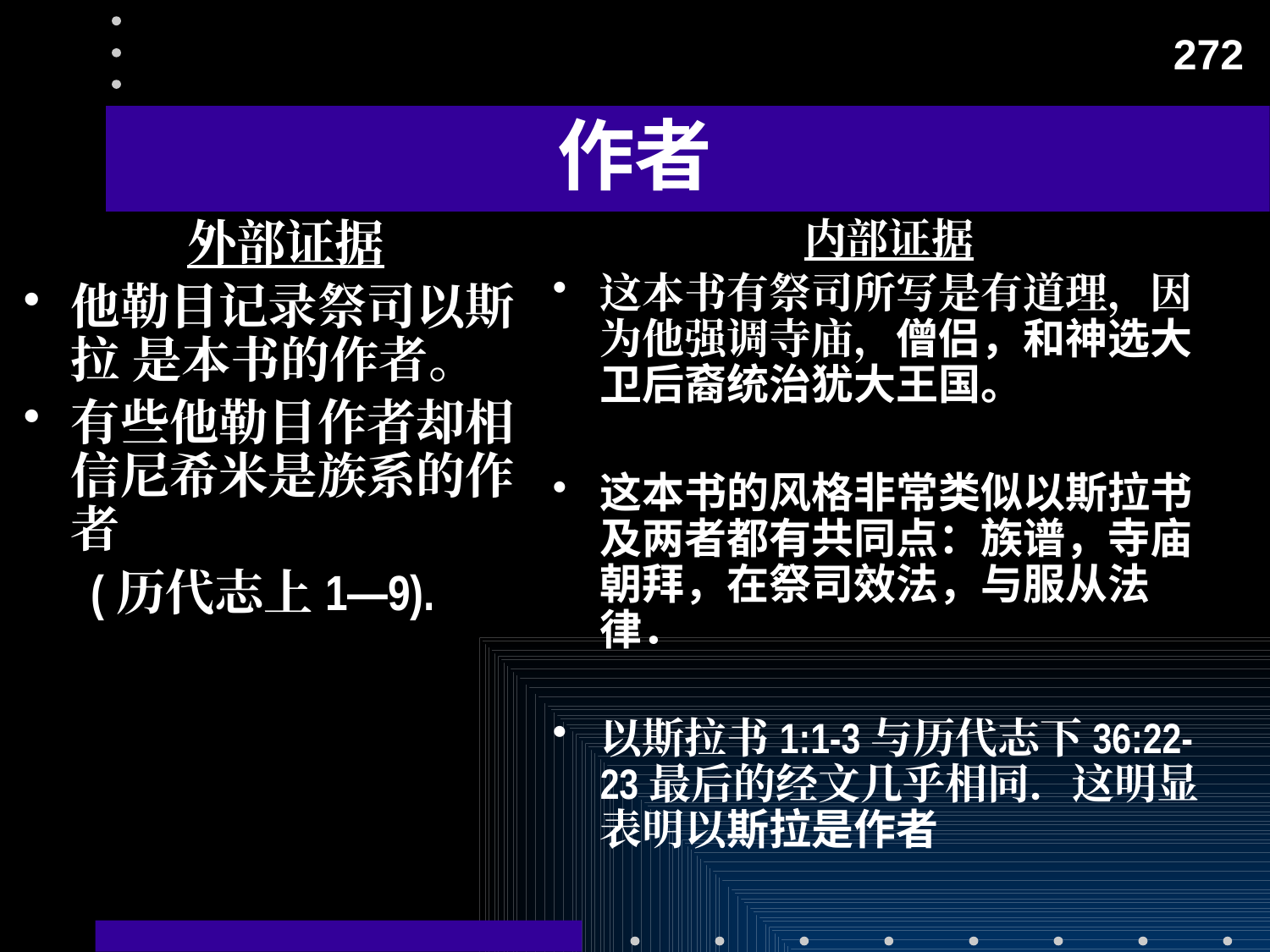

272
# 作者
内部证据
这本书有祭司所写是有道理，因为他强调寺庙，僧侣，和神选大卫后裔统治犹大王国。

这本书的风格非常类似以斯拉书及两者都有共同点：族谱，寺庙朝拜，在祭司效法，与服从法律．

以斯拉书1:1-3与历代志下36:22-23最后的经文几乎相同．这明显表明以斯拉是作者
外部证据
他勒目记录祭司以斯拉 是本书的作者。
有些他勒目作者却相信尼希米是族系的作者
      (历代志上1—9).